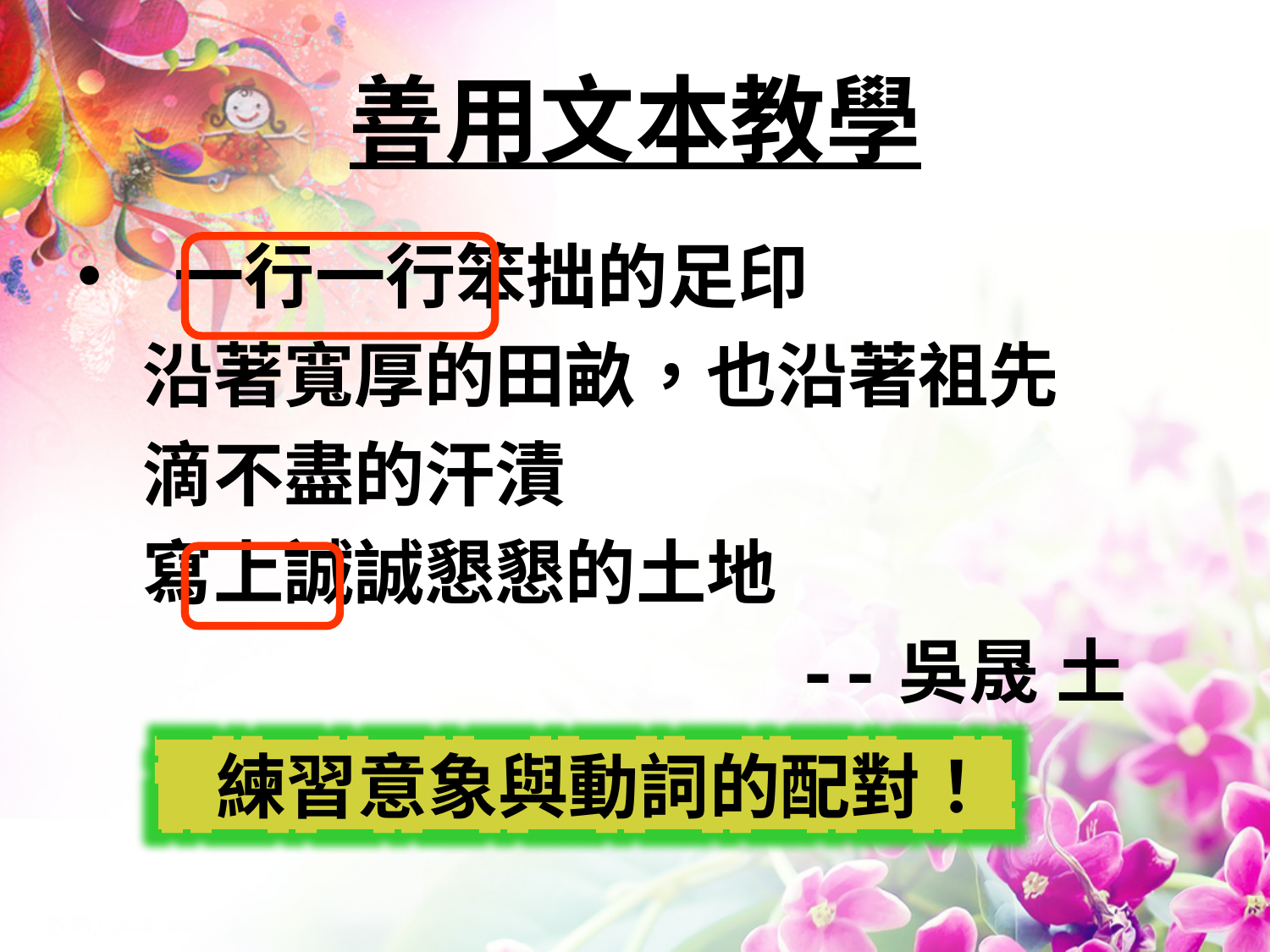

# 善用文本教學
  一行一行笨拙的足印
   沿著寬厚的田畝，也沿著祖先
   滴不盡的汗漬
   寫上誠誠懇懇的土地
                 --吳晟 土

  練習意象與動詞的配對！